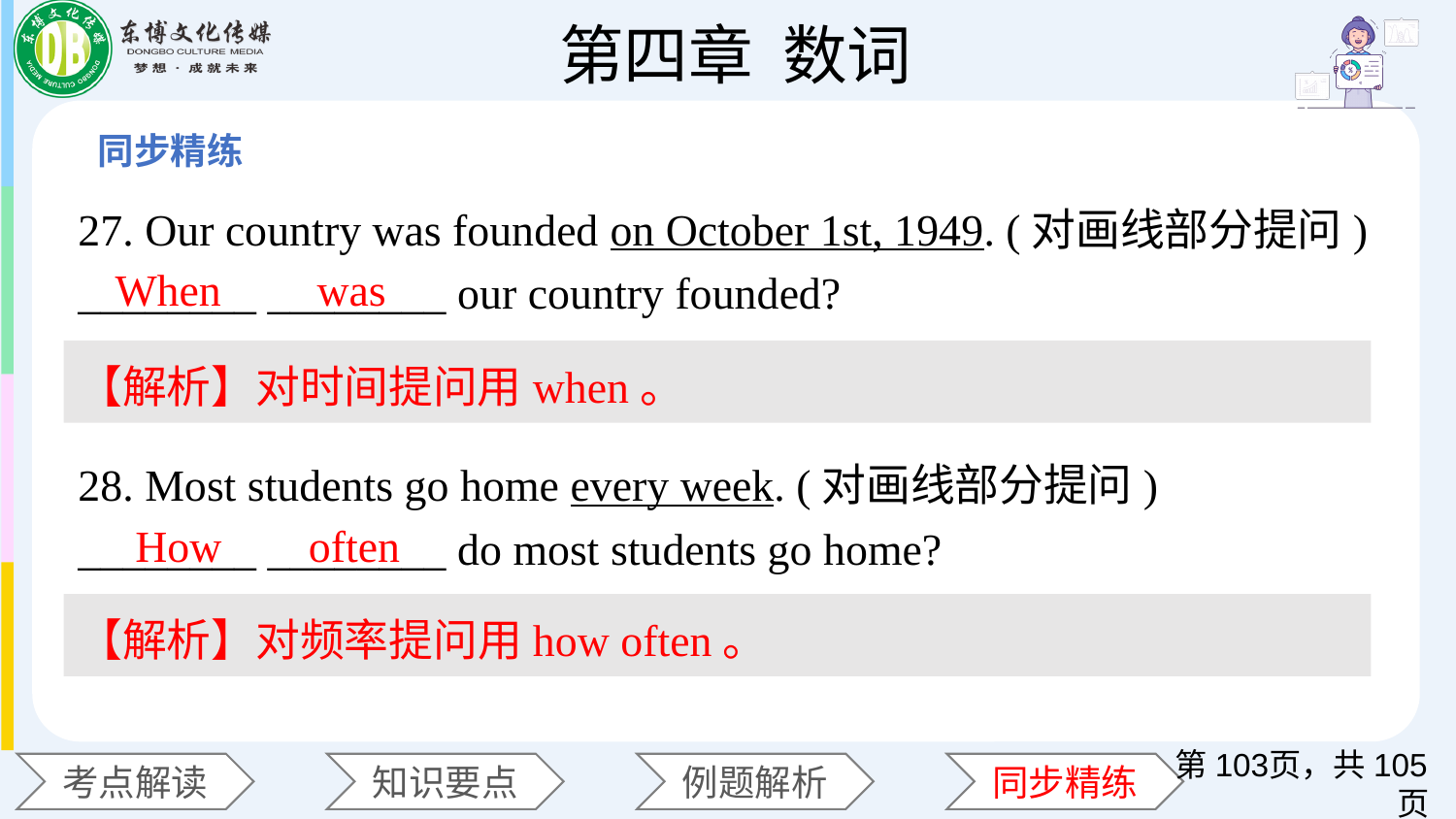

27. Our country was founded on October 1st, 1949. (对画线部分提问)
________ ________ our country founded?

28. Most students go home every week. (对画线部分提问)
________ ________ do most students go home?
When
was
【解析】对时间提问用when。
How
often
【解析】对频率提问用how often。
第103页，共105页